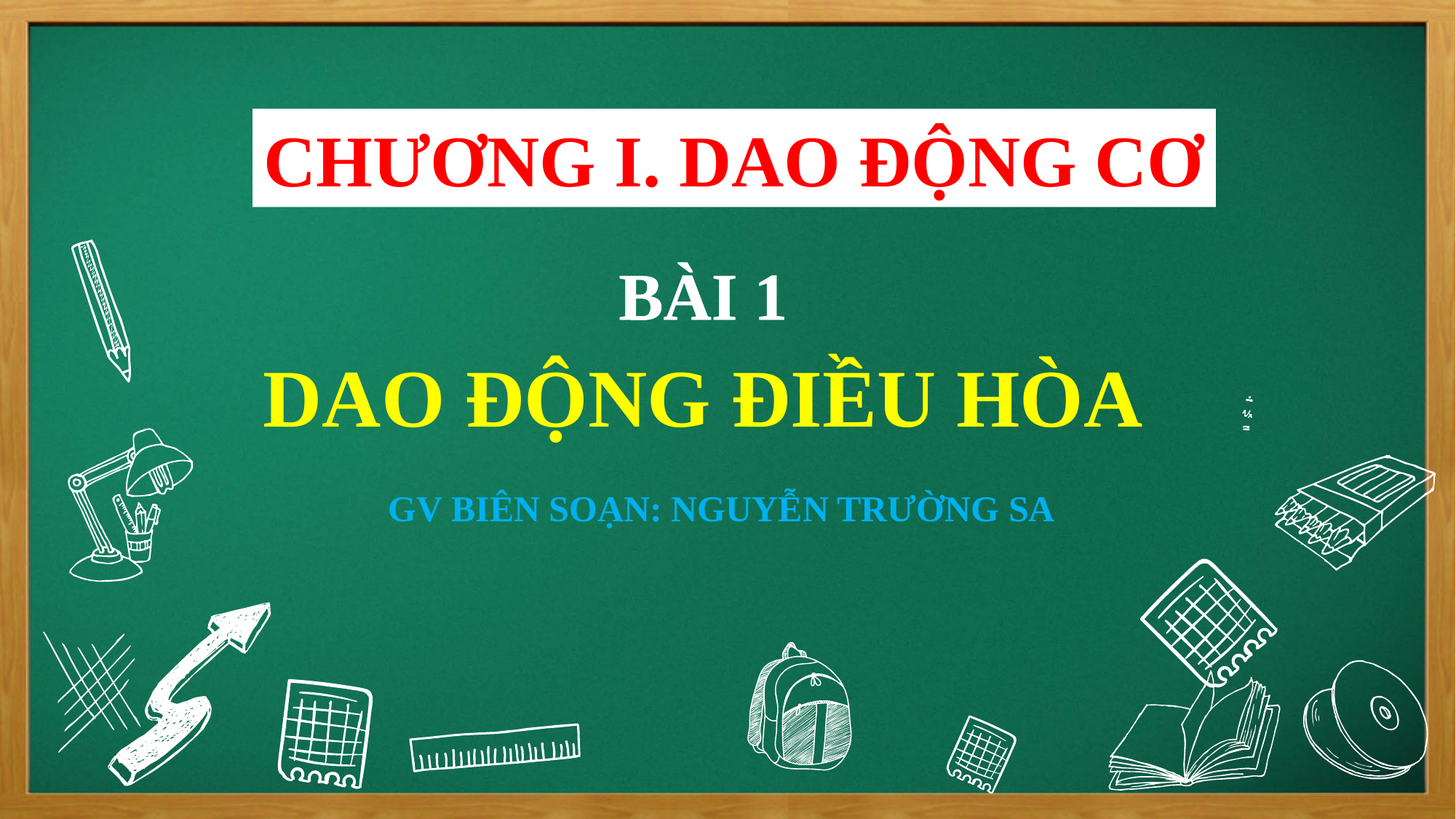

CHƯƠNG I. DAO ĐỘNG CƠ
点击添加文本

BÀI 1
DAO ĐỘNG ĐIỀU HÒA
点击添加文本

GV BIÊN SOẠN: NGUYỄN TRƯỜNG SA
点击添加文本

点击添加文本